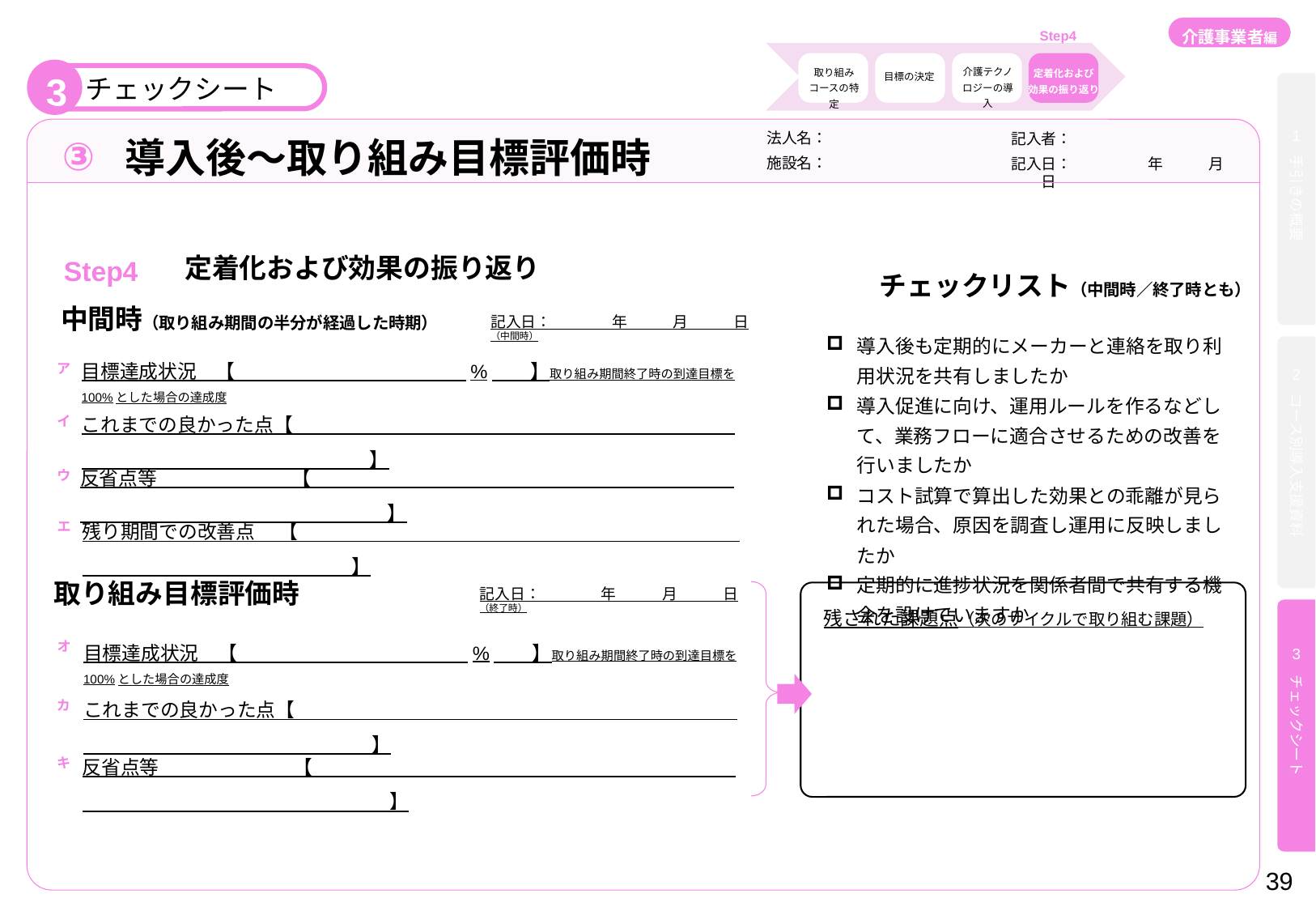

介護事業者編
Step4

介護テクノロジーの導入
取り組みコースの特定
定着化および
効果の振り返り
目標の決定

3

チェックシート
手引きの概要
1

コース別導入支援資料
2

3
チェックシート

法人名：
記入者：
③
導入後〜取り組み目標評価時
施設名：
記入日：　　　　　年　　　月　　　日
定着化および効果の振り返り
Step4
チェックリスト（中間時／終了時とも）
中間時（取り組み期間の半分が経過した時期）
記入日：　　　　年　　　月　　　日（中間時）
導入後も定期的にメーカーと連絡を取り利用状況を共有しましたか
導入促進に向け、運用ルールを作るなどして、業務フローに適合させるための改善を行いましたか
コスト試算で算出した効果との乖離が見られた場合、原因を調査し運用に反映しましたか
定期的に進捗状況を関係者間で共有する機会を設けていますか
目標達成状況　【　　　　　　　　　　　　%　　】取り組み期間終了時の到達目標を100%とした場合の達成度
ア
これまでの良かった点【　　　　　　　　　　　　　　　　　　　　　　　　　　　　　　　　　　　　　　】
イ
反省点等　　　　　　　【　　　　　　　　　　　　　　　　　　　　　　　　　　　　　　　　　　　　　　】
ウ
残り期間での改善点　 【　　　　　　　　　　　　　　　　　　　　　　　　　　　　　　　　　　　　　】
エ
取り組み目標評価時
記入日：　　　　年　　　月　　　日（終了時）

残された課題点（次のサイクルで取り組む課題）
目標達成状況　【　　　　　　　　　　　　%　　】取り組み期間終了時の到達目標を100%とした場合の達成度
オ

これまでの良かった点【　　　　　　　　　　　　　　　　　　　　　　　　　　　　　　　　　　　　　　】
カ
反省点等　　　　　　　【　　　　　　　　　　　　　　　　　　　　　　　　　　　　　　　　　　　　　　】
キ
39